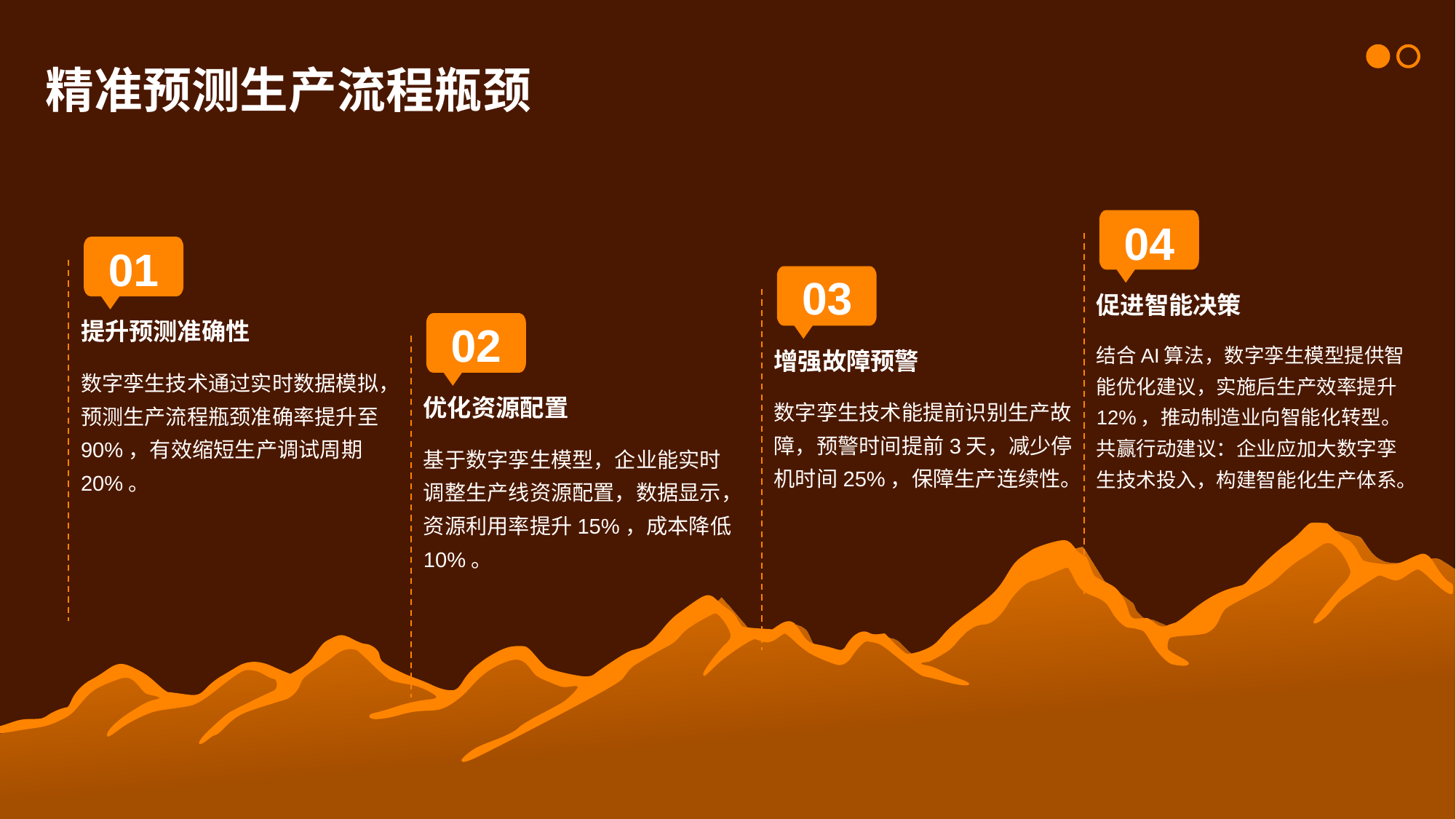

精准预测生产流程瓶颈

04

01

03

促进智能决策
提升预测准确性
02

增强故障预警
结合AI算法，数字孪生模型提供智能优化建议，实施后生产效率提升12%，推动制造业向智能化转型。共赢行动建议：企业应加大数字孪生技术投入，构建智能化生产体系。
数字孪生技术通过实时数据模拟，预测生产流程瓶颈准确率提升至90%，有效缩短生产调试周期20%。
优化资源配置
数字孪生技术能提前识别生产故障，预警时间提前3天，减少停机时间25%，保障生产连续性。
基于数字孪生模型，企业能实时调整生产线资源配置，数据显示，资源利用率提升15%，成本降低10%。